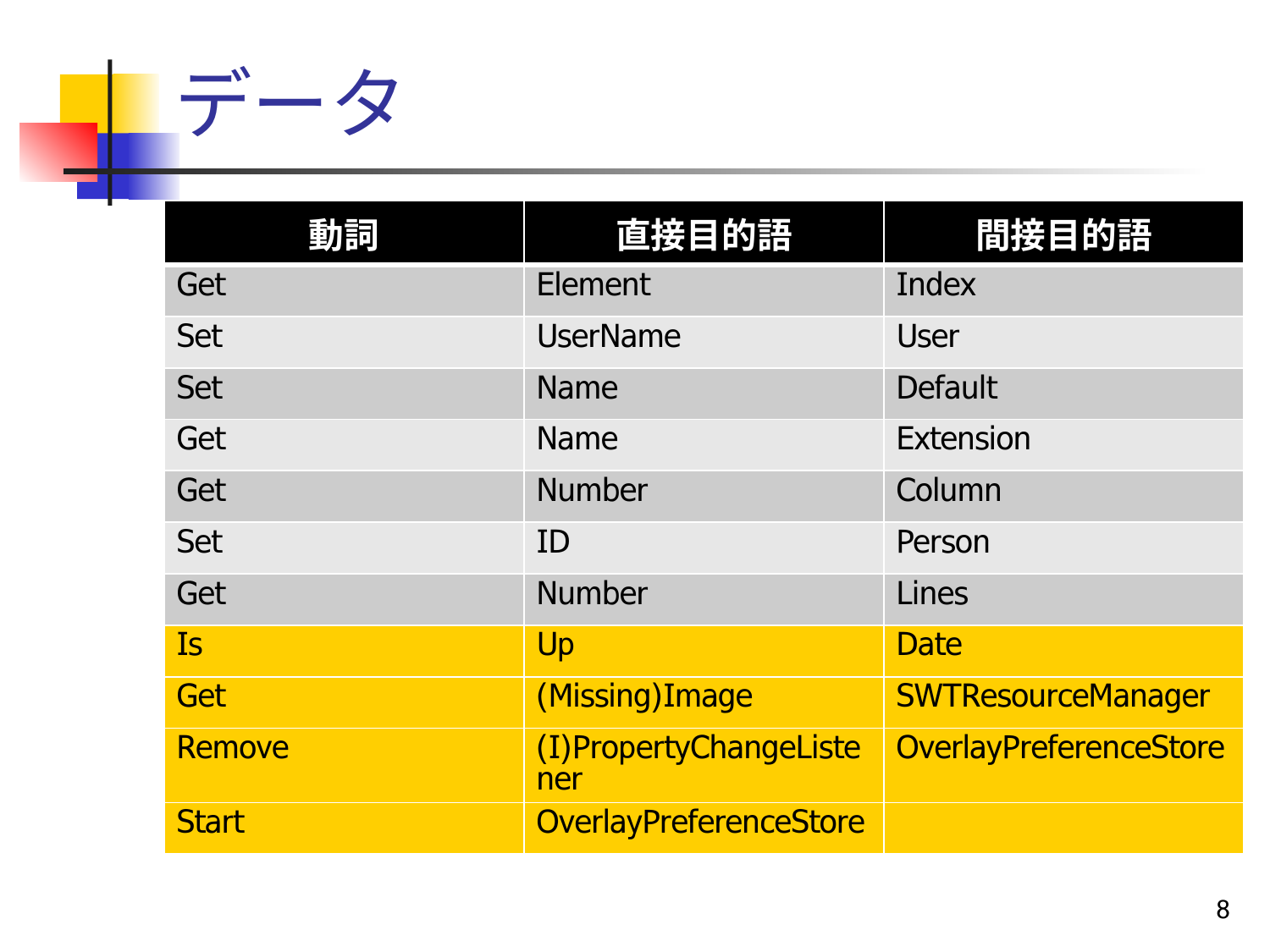

# データ
| 動詞 | 直接目的語 | 間接目的語 |
| --- | --- | --- |
| Get | Element | Index |
| Set | UserName | User |
| Set | Name | Default |
| Get | Name | Extension |
| Get | Number | Column |
| Set | ID | Person |
| Get | Number | Lines |
| Is | Up | Date |
| Get | (Missing)Image | SWTResourceManager |
| Remove | (I)PropertyChangeListener | OverlayPreferenceStore |
| Start | OverlayPreferenceStore |  |
8